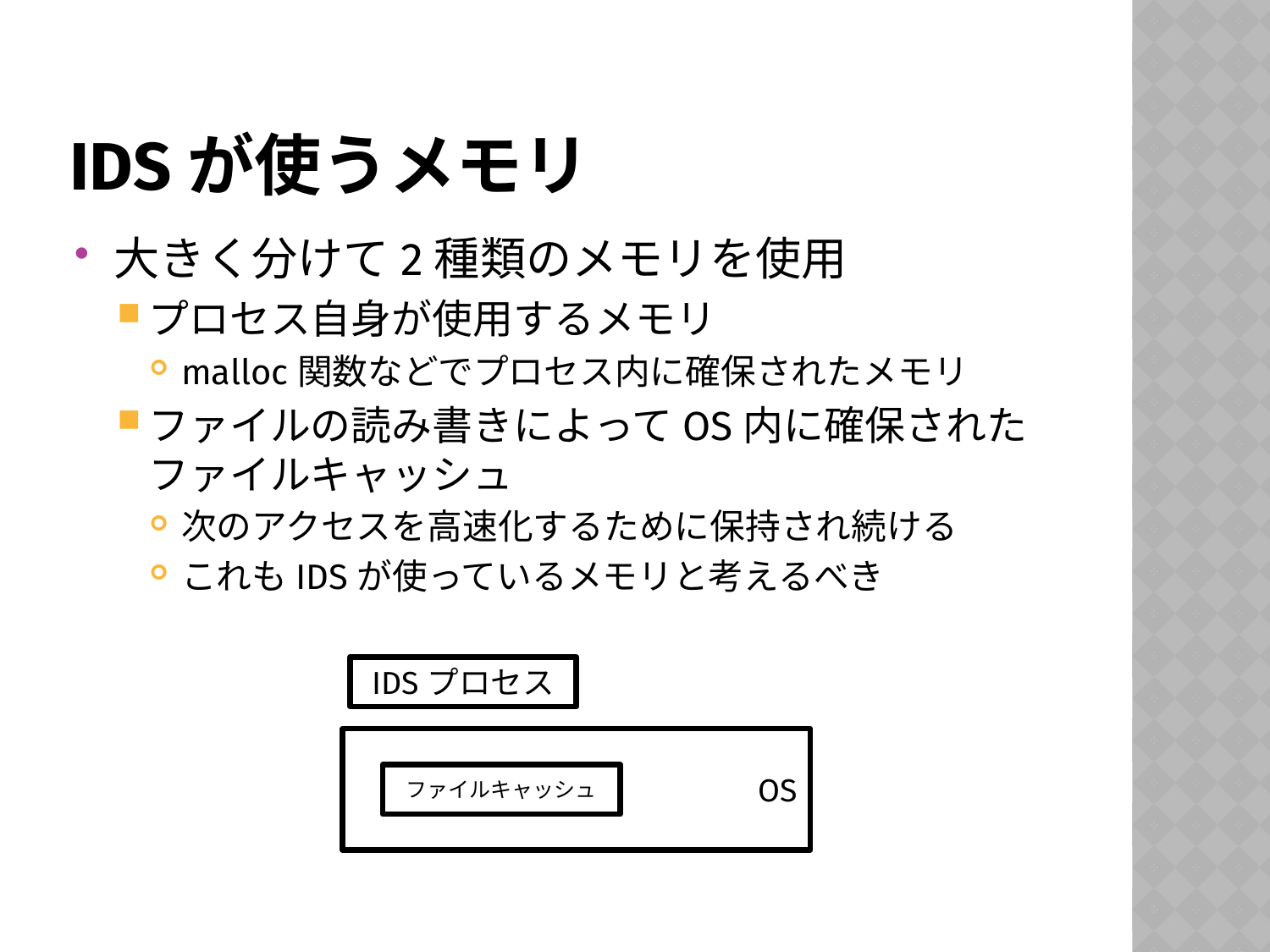

# IDSが使うメモリ
大きく分けて2種類のメモリを使用
プロセス自身が使用するメモリ
malloc関数などでプロセス内に確保されたメモリ
ファイルの読み書きによってOS内に確保されたファイルキャッシュ
次のアクセスを高速化するために保持され続ける
これもIDSが使っているメモリと考えるべき

IDSプロセス
OS
ファイルキャッシュ